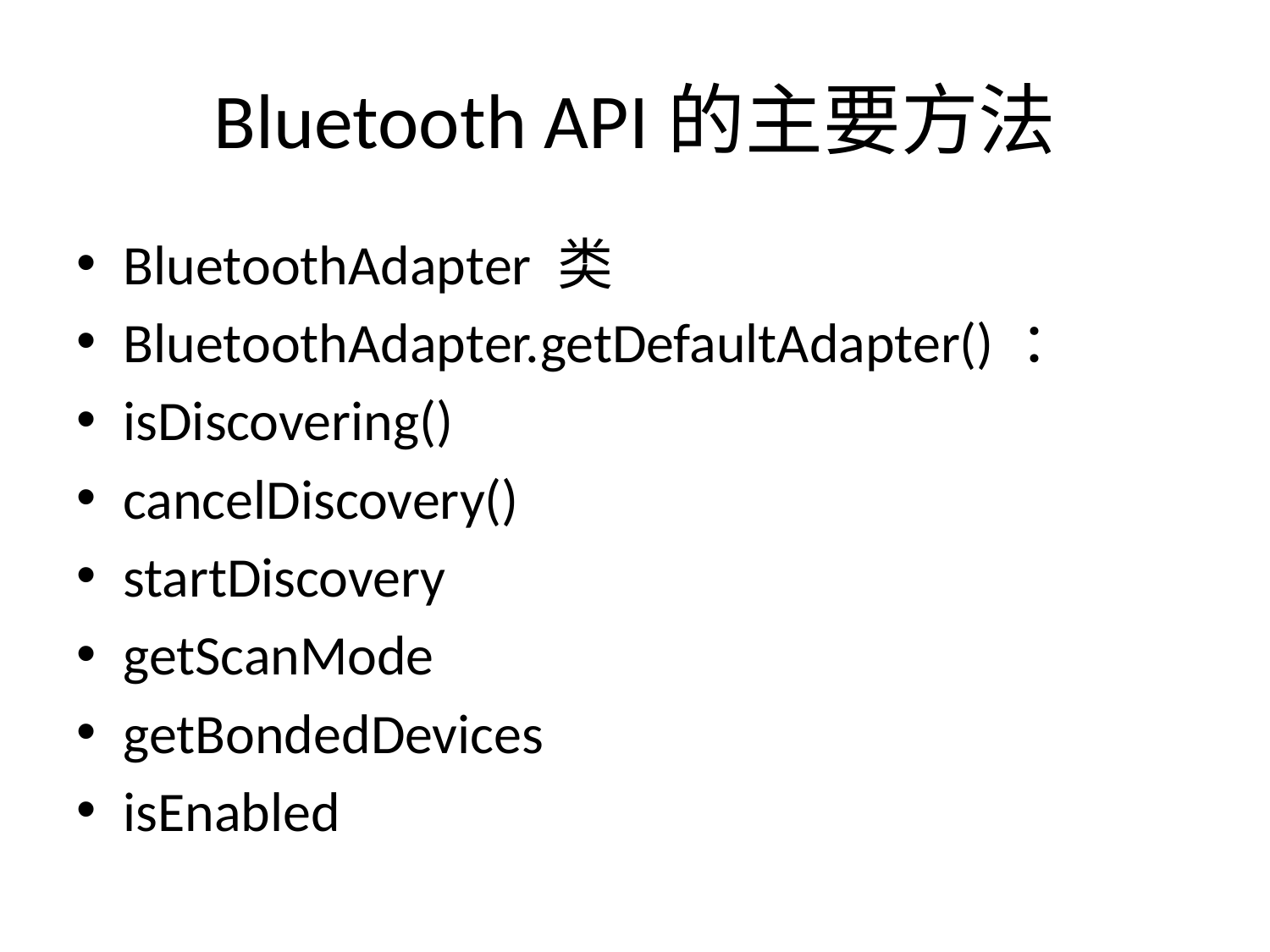

# Bluetooth API的主要方法
BluetoothAdapter 类
BluetoothAdapter.getDefaultAdapter() ：
isDiscovering()
cancelDiscovery()
startDiscovery
getScanMode
getBondedDevices
isEnabled